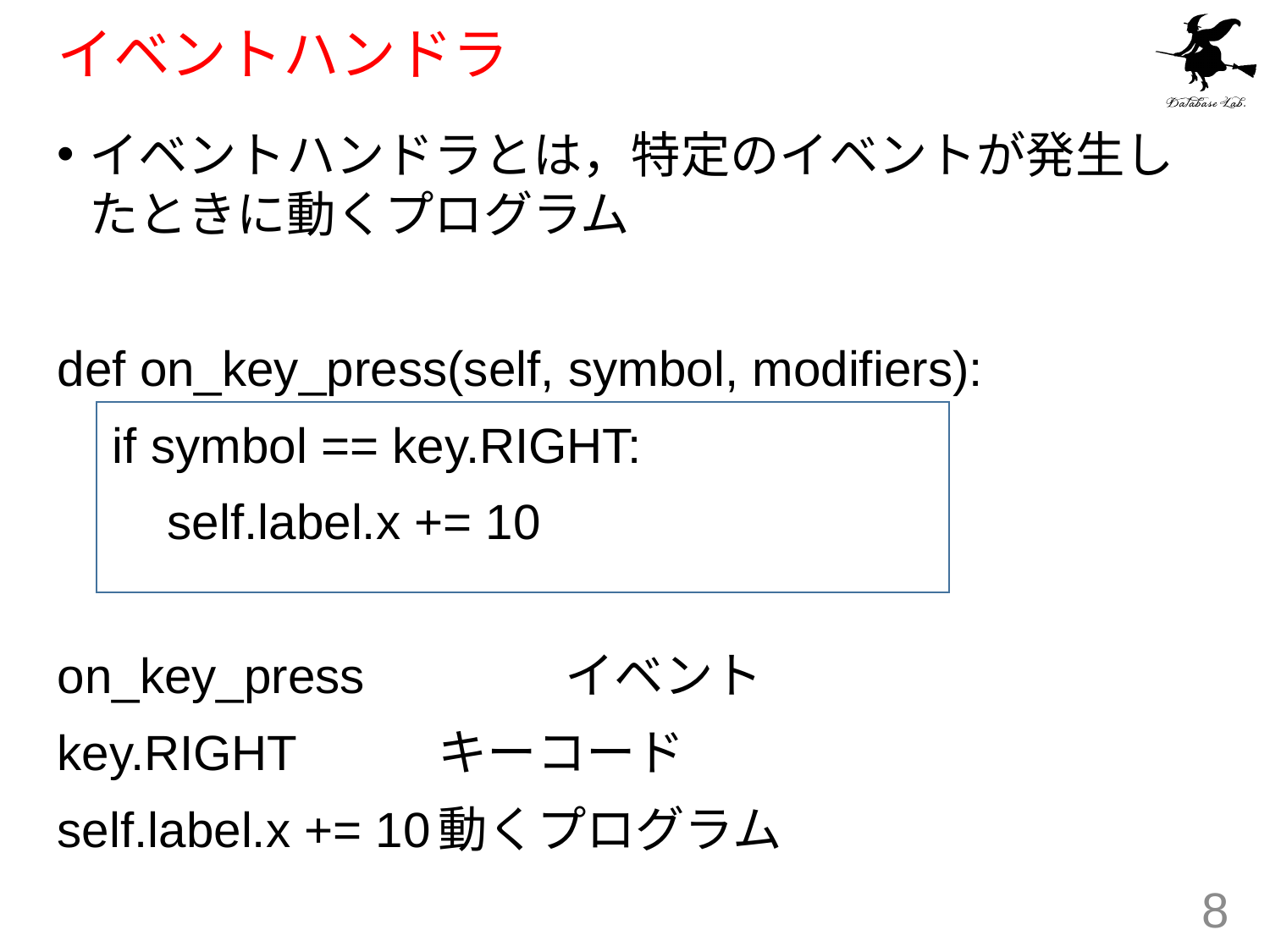

# イベントハンドラ
イベントハンドラとは，特定のイベントが発生したときに動くプログラム

def on_key_press(self, symbol, modifiers):
    if symbol == key.RIGHT:
        self.label.x += 10

on_key_press 		イベント
key.RIGHT		キーコード
self.label.x += 10	動くプログラム

8